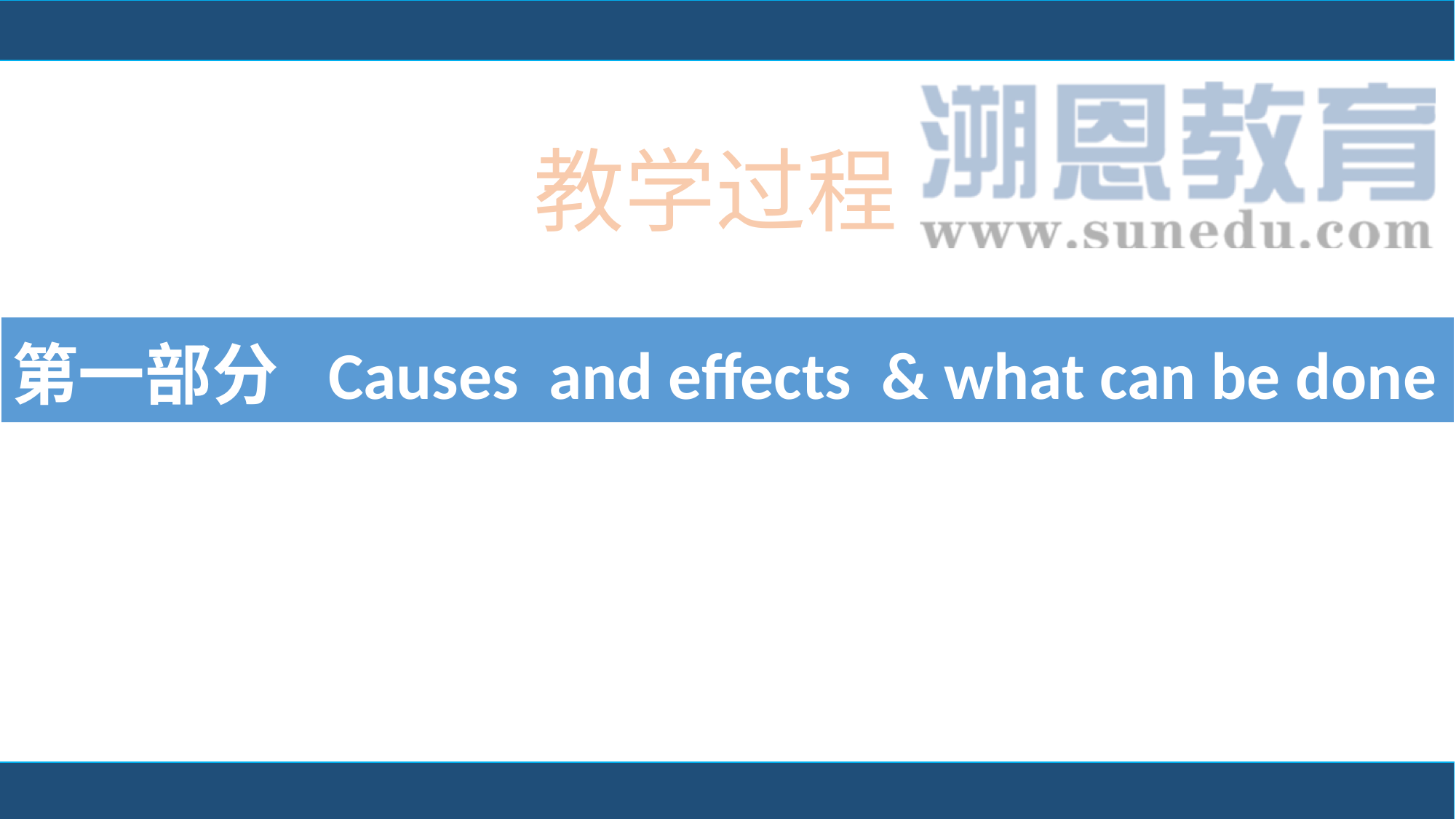

教学过程

| 第一部分 Causes and effects & what can be done |
| --- |